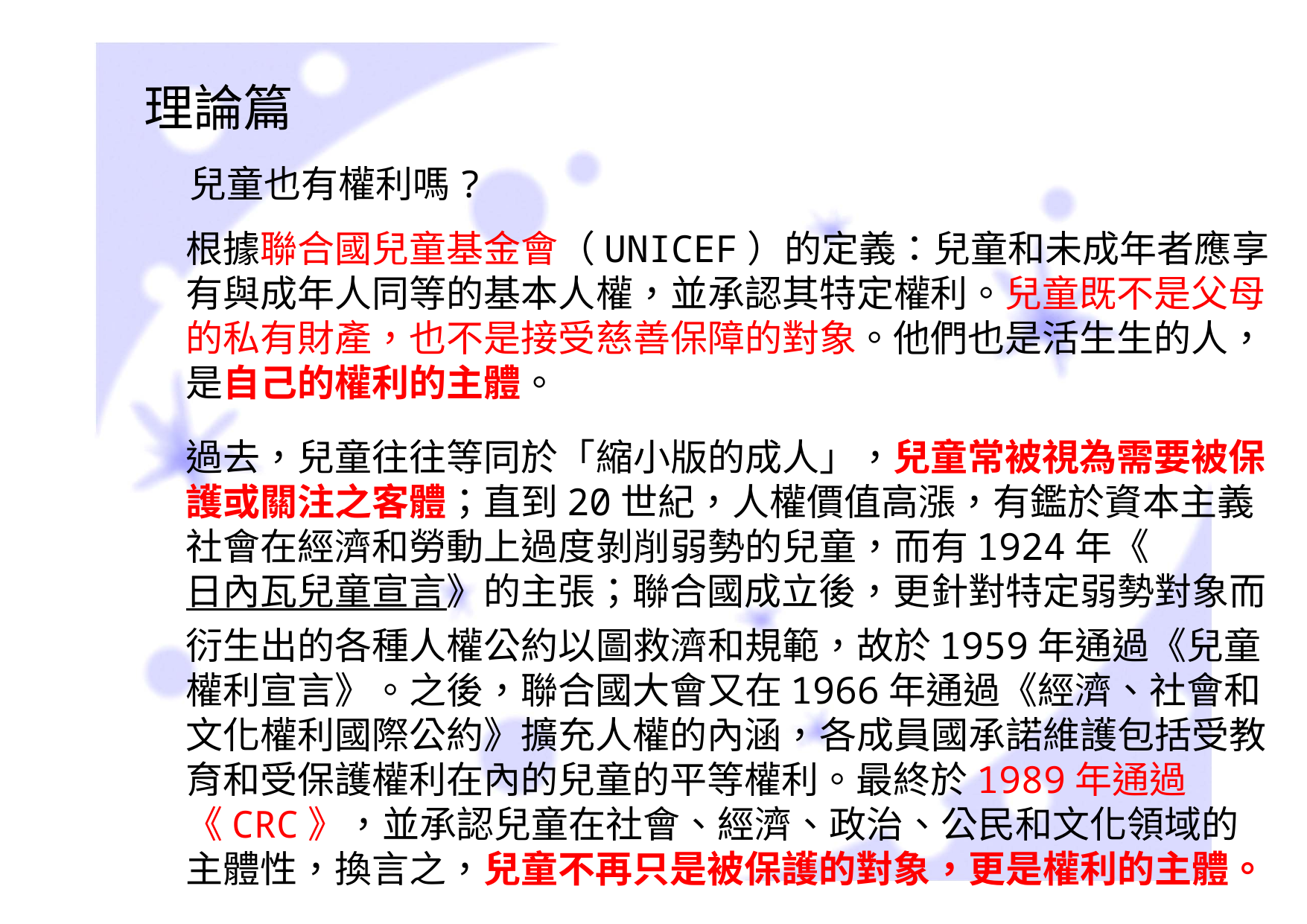

理論篇
兒童也有權利嗎?
根據聯合國兒童基金會（UNICEF）的定義：兒童和未成年者應享有與成年人同等的基本人權，並承認其特定權利。兒童既不是父母的私有財產，也不是接受慈善保障的對象。他們也是活生生的人，是自己的權利的主體。
過去，兒童往往等同於「縮小版的成人」，兒童常被視為需要被保護或關注之客體；直到20世紀，人權價值高漲，有鑑於資本主義社會在經濟和勞動上過度剝削弱勢的兒童，而有1924年《日內瓦兒童宣言》的主張；聯合國成立後，更針對特定弱勢對象而衍生出的各種人權公約以圖救濟和規範，故於1959年通過《兒童權利宣言》。之後，聯合國大會又在1966年通過《經濟、社會和文化權利國際公約》擴充人權的內涵，各成員國承諾維護包括受教育和受保護權利在內的兒童的平等權利。最終於1989年通過《CRC》，並承認兒童在社會、經濟、政治、公民和文化領域的主體性，換言之，兒童不再只是被保護的對象，更是權利的主體。